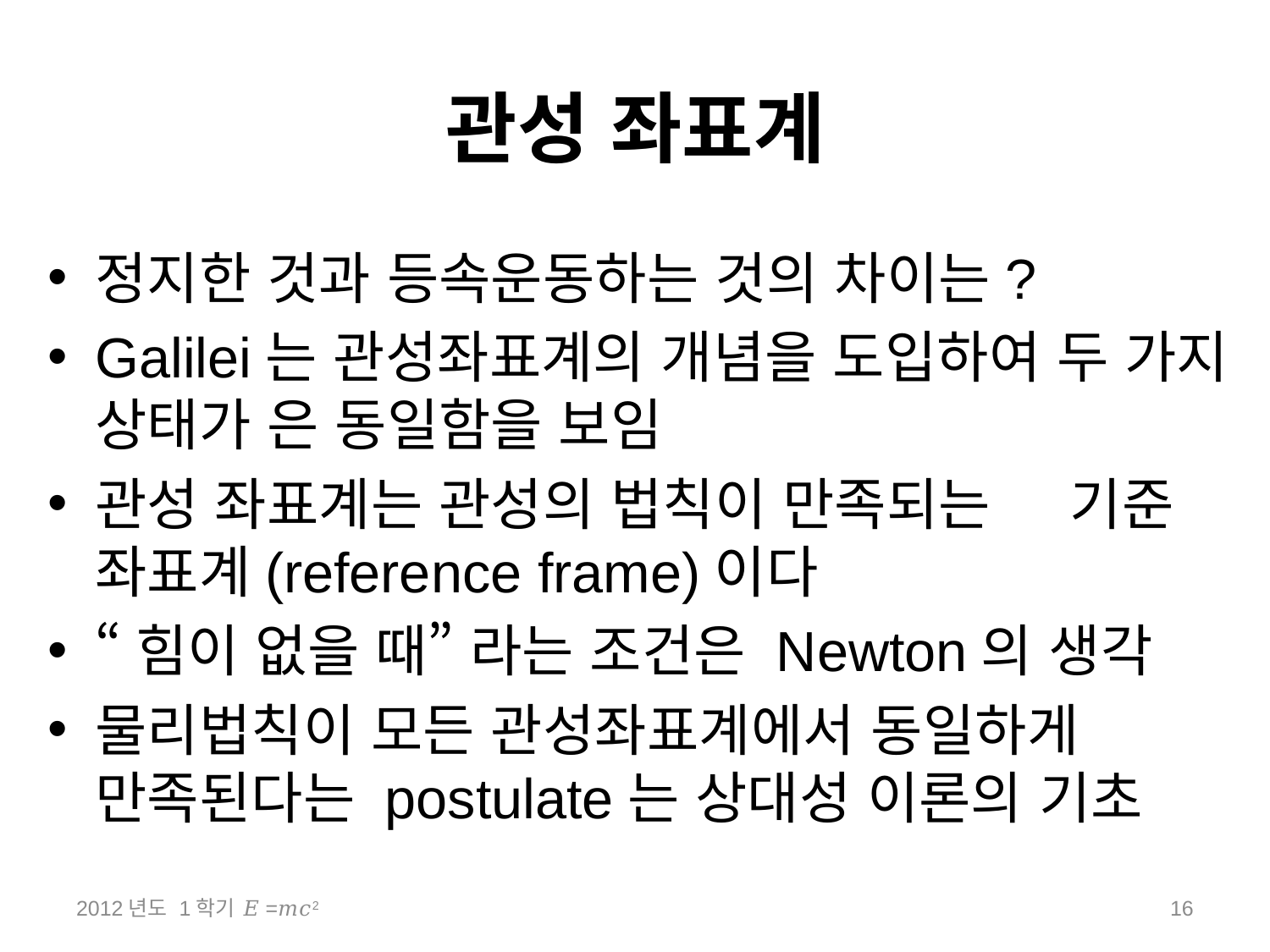

관성 좌표계
정지한 것과 등속운동하는 것의 차이는?
Galilei는 관성좌표계의 개념을 도입하여 두 가지 상태가 은 동일함을 보임
관성 좌표계는 관성의 법칙이 만족되는     기준 좌표계(reference frame)이다
“힘이 없을 때” 라는 조건은 Newton의 생각
물리법칙이 모든 관성좌표계에서 동일하게 만족된다는 postulate는 상대성 이론의 기초
2012년도 1학기 𝐸=𝑚𝑐2
16